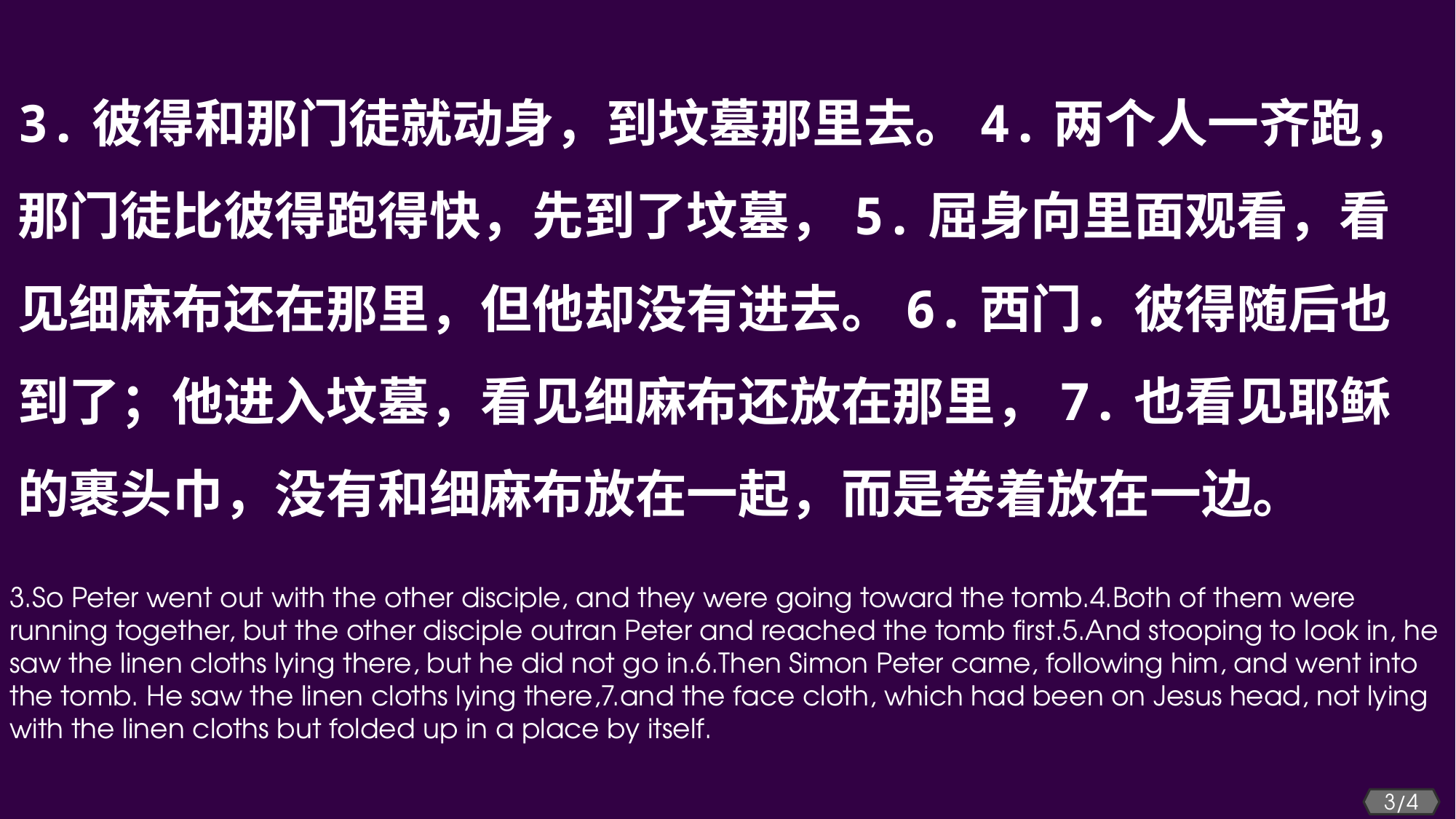

3.彼得和那门徒就动身，到坟墓那里去。4.两个人一齐跑，那门徒比彼得跑得快，先到了坟墓，5.屈身向里面观看，看见细麻布还在那里，但他却没有进去。6.西门．彼得随后也到了；他进入坟墓，看见细麻布还放在那里，7.也看见耶稣的裹头巾，没有和细麻布放在一起，而是卷着放在一边。
3.So Peter went out with the other disciple, and they were going toward the tomb.4.Both of them were running together, but the other disciple outran Peter and reached the tomb first.5.And stooping to look in, he saw the linen cloths lying there, but he did not go in.6.Then Simon Peter came, following him, and went into the tomb. He saw the linen cloths lying there,7.and the face cloth, which had been on Jesus head, not lying with the linen cloths but folded up in a place by itself.
3/4